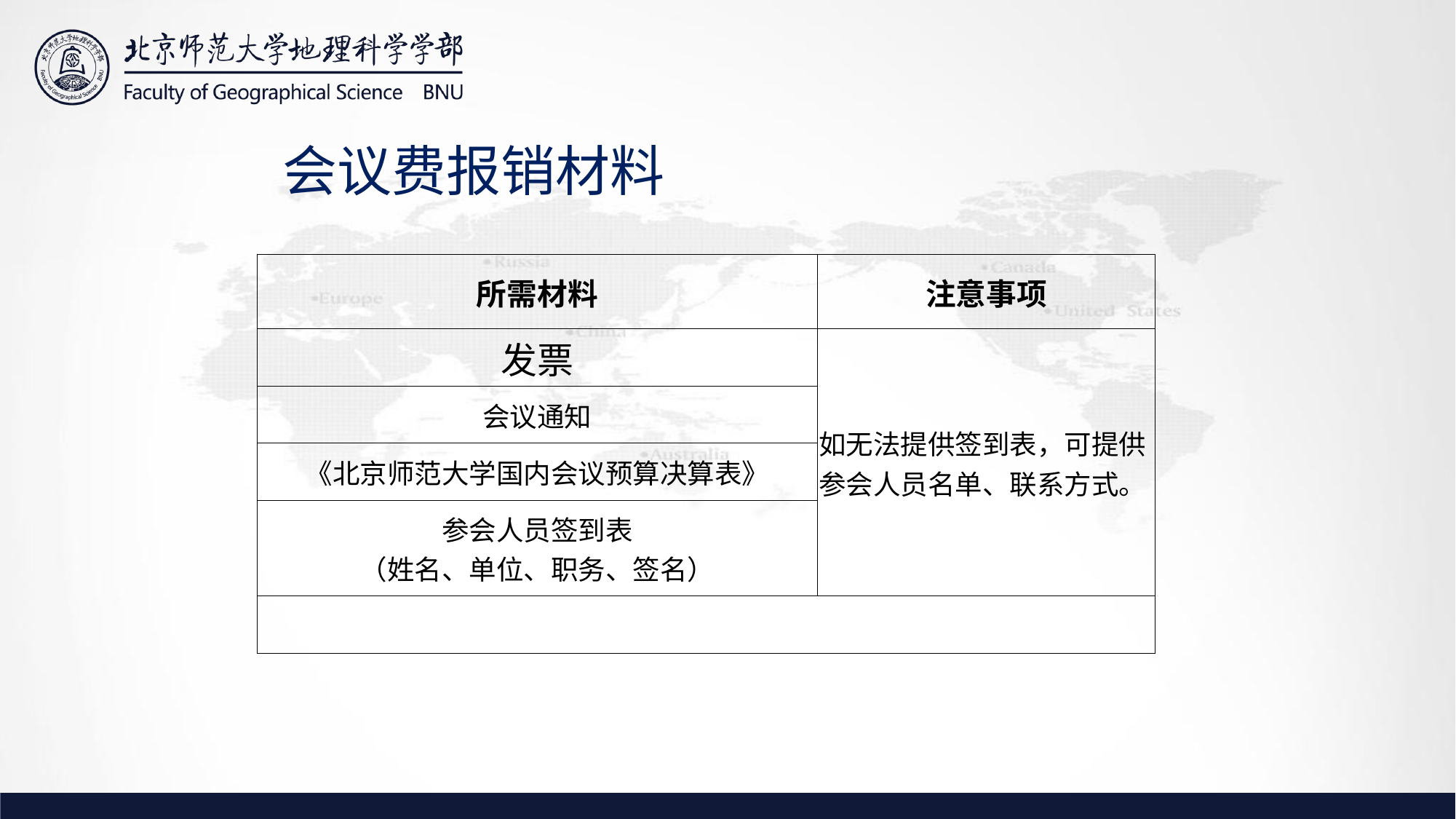

# 会议费报销材料
| 所需材料 | 注意事项 |
| --- | --- |
| 发票 | 如无法提供签到表，可提供参会人员名单、联系方式。 |
| 会议通知 |  |
| 《北京师范大学国内会议预算决算表》 |  |
| 参会人员签到表 （姓名、单位、职务、签名） |  |
|  |  |